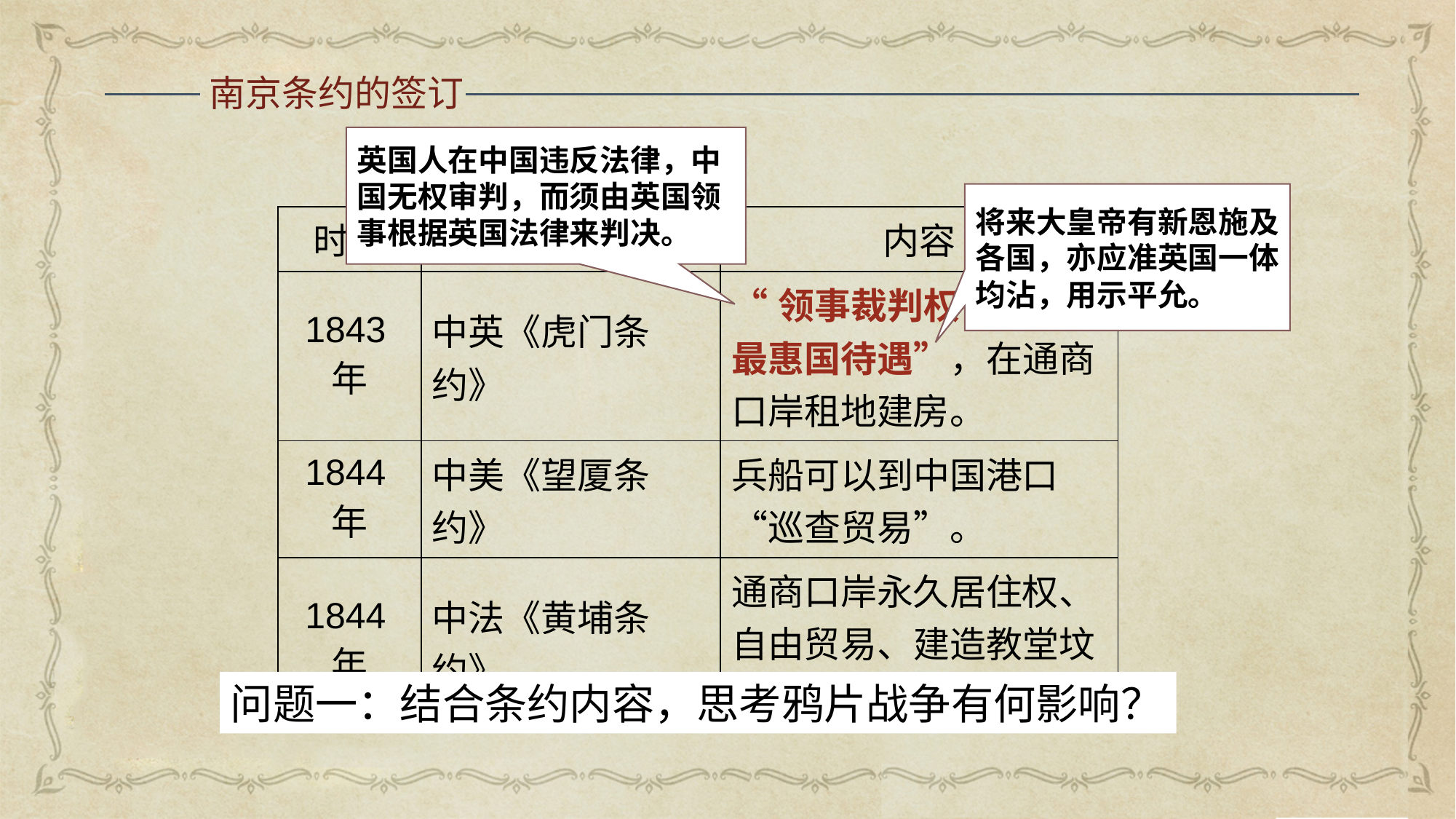

南京条约的签订
英国人在中国违反法律，中国无权审判，而须由英国领事根据英国法律来判决。
将来大皇帝有新恩施及各国，亦应准英国一体均沾，用示平允。
| 时间 | 条约 | 内容 |
| --- | --- | --- |
| 1843年 | 中英《虎门条约》 | “领事裁判权”“片面最惠国待遇”，在通商口岸租地建房。 |
| 1844年 | 中美《望厦条约》 | 兵船可以到中国港口“巡查贸易”。 |
| 1844年 | 中法《黄埔条约》 | 通商口岸永久居住权、自由贸易、建造教堂坟地、自由传教等。 |
问题一：结合条约内容，思考鸦片战争有何影响？